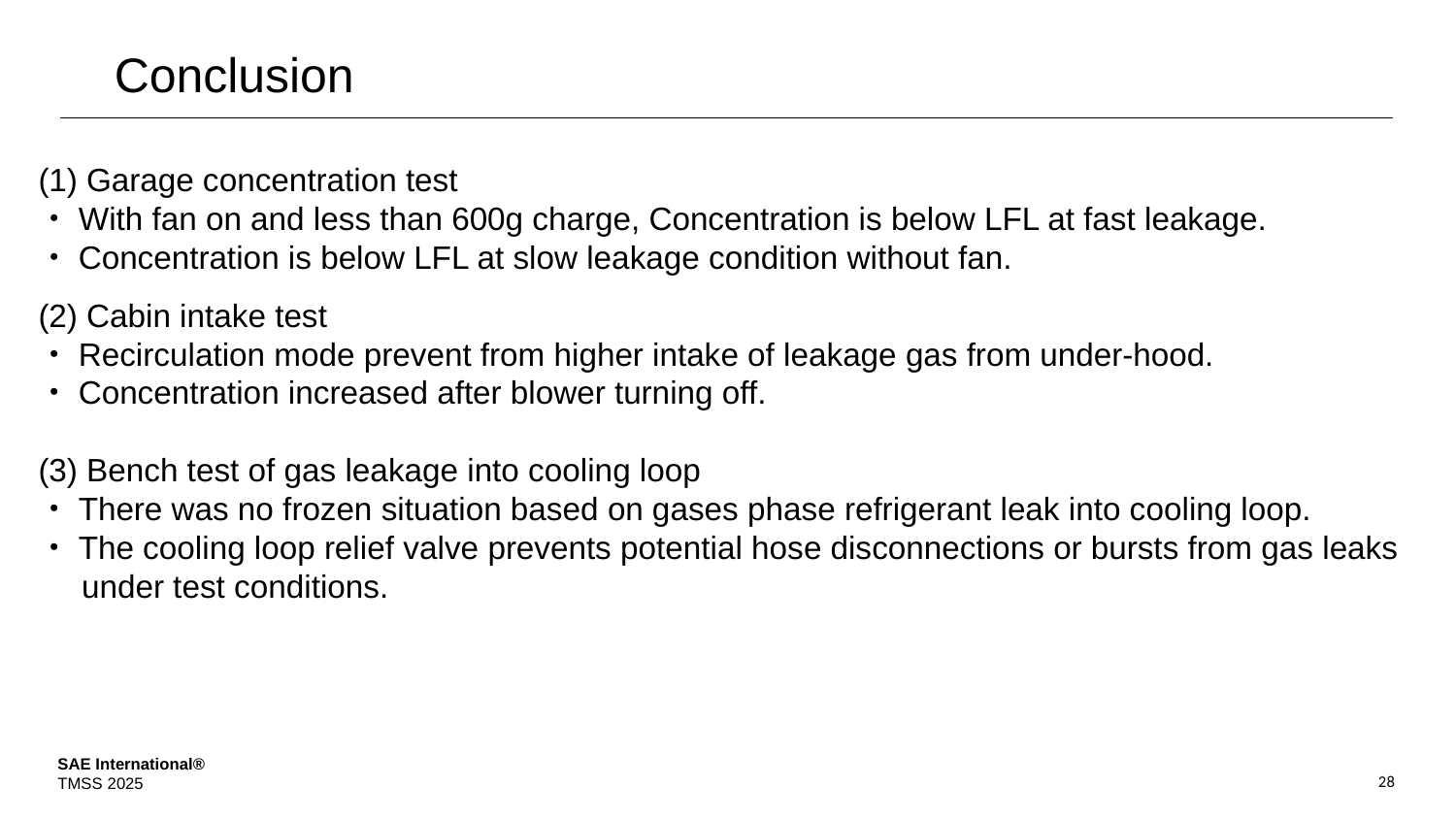

# Conclusion
(1) Garage concentration test
・With fan on and less than 600g charge, Concentration is below LFL at fast leakage.
・Concentration is below LFL at slow leakage condition without fan.

(2) Cabin intake test
・Recirculation mode prevent from higher intake of leakage gas from under-hood.
・Concentration increased after blower turning off.

(3) Bench test of gas leakage into cooling loop
・There was no frozen situation based on gases phase refrigerant leak into cooling loop.
・The cooling loop relief valve prevents potential hose disconnections or bursts from gas leaks under test conditions.